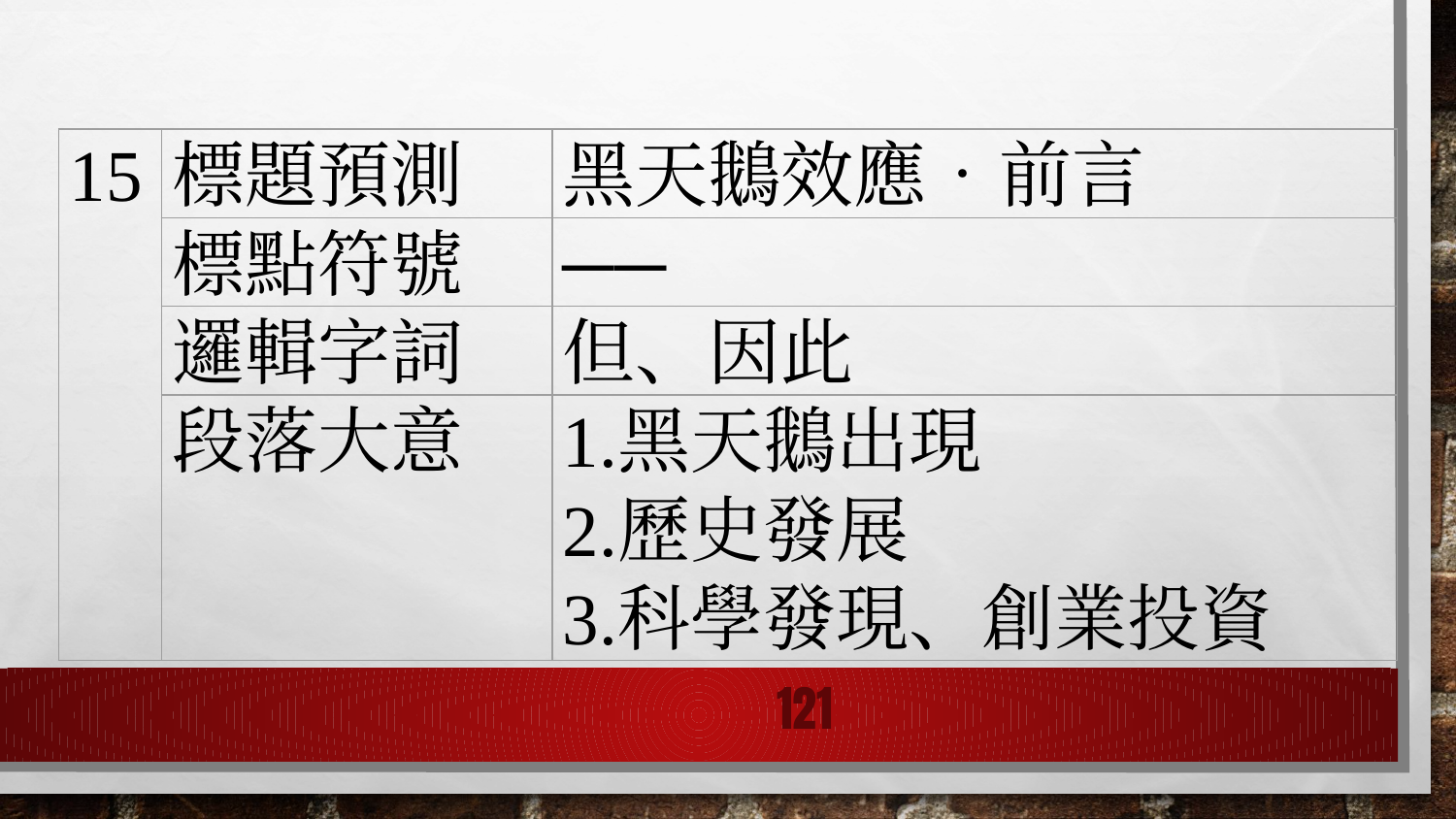

| 15 | 標題預測 | 黑天鵝效應‧前言 |
| --- | --- | --- |
|  | 標點符號 | ── |
|  | 邏輯字詞 | 但、因此 |
|  | 段落大意 | 黑天鵝出現 歷史發展 科學發現、創業投資 |
121